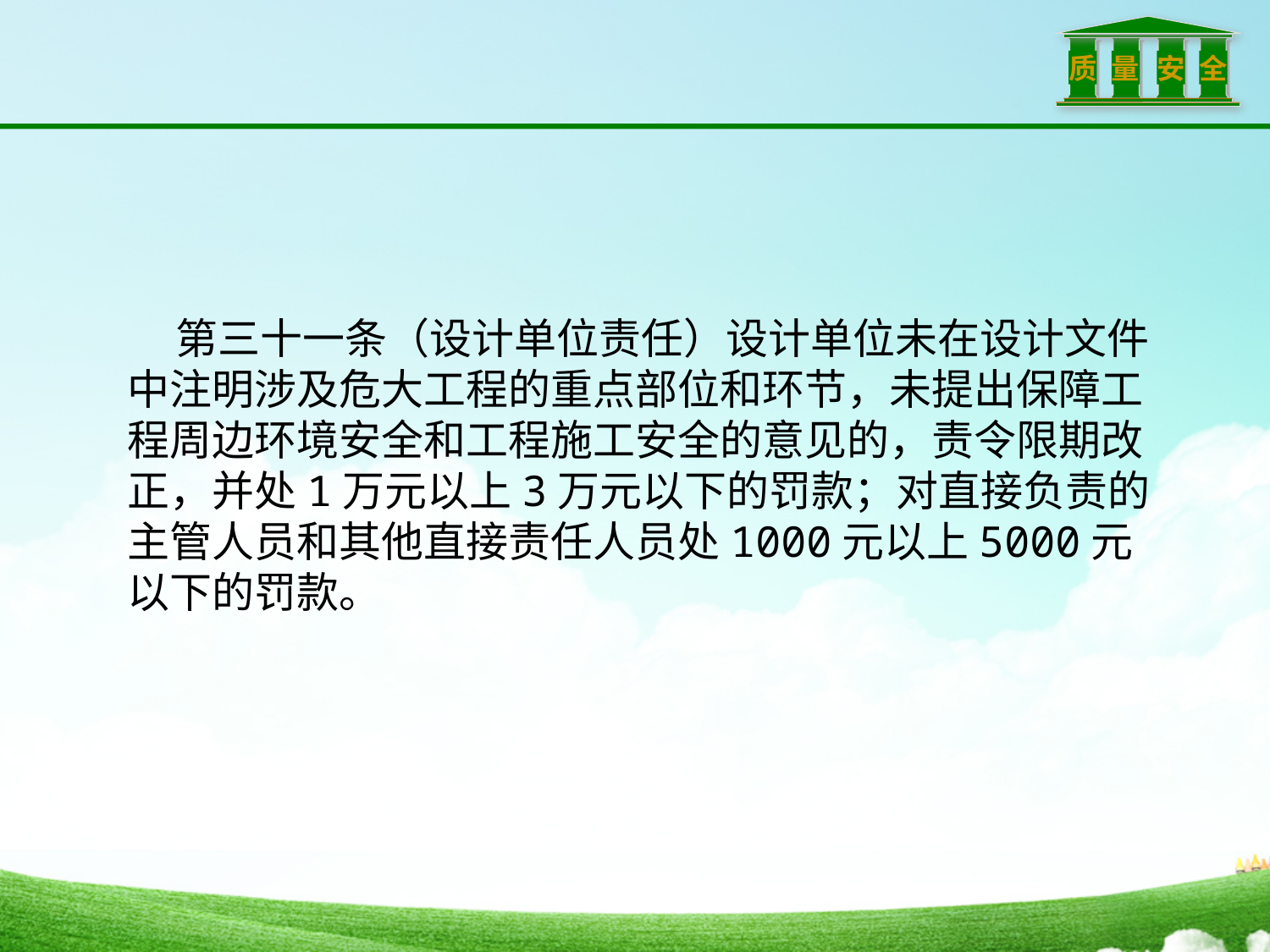

第三十一条（设计单位责任）设计单位未在设计文件中注明涉及危大工程的重点部位和环节，未提出保障工程周边环境安全和工程施工安全的意见的，责令限期改正，并处1万元以上3万元以下的罚款；对直接负责的主管人员和其他直接责任人员处1000元以上5000元以下的罚款。